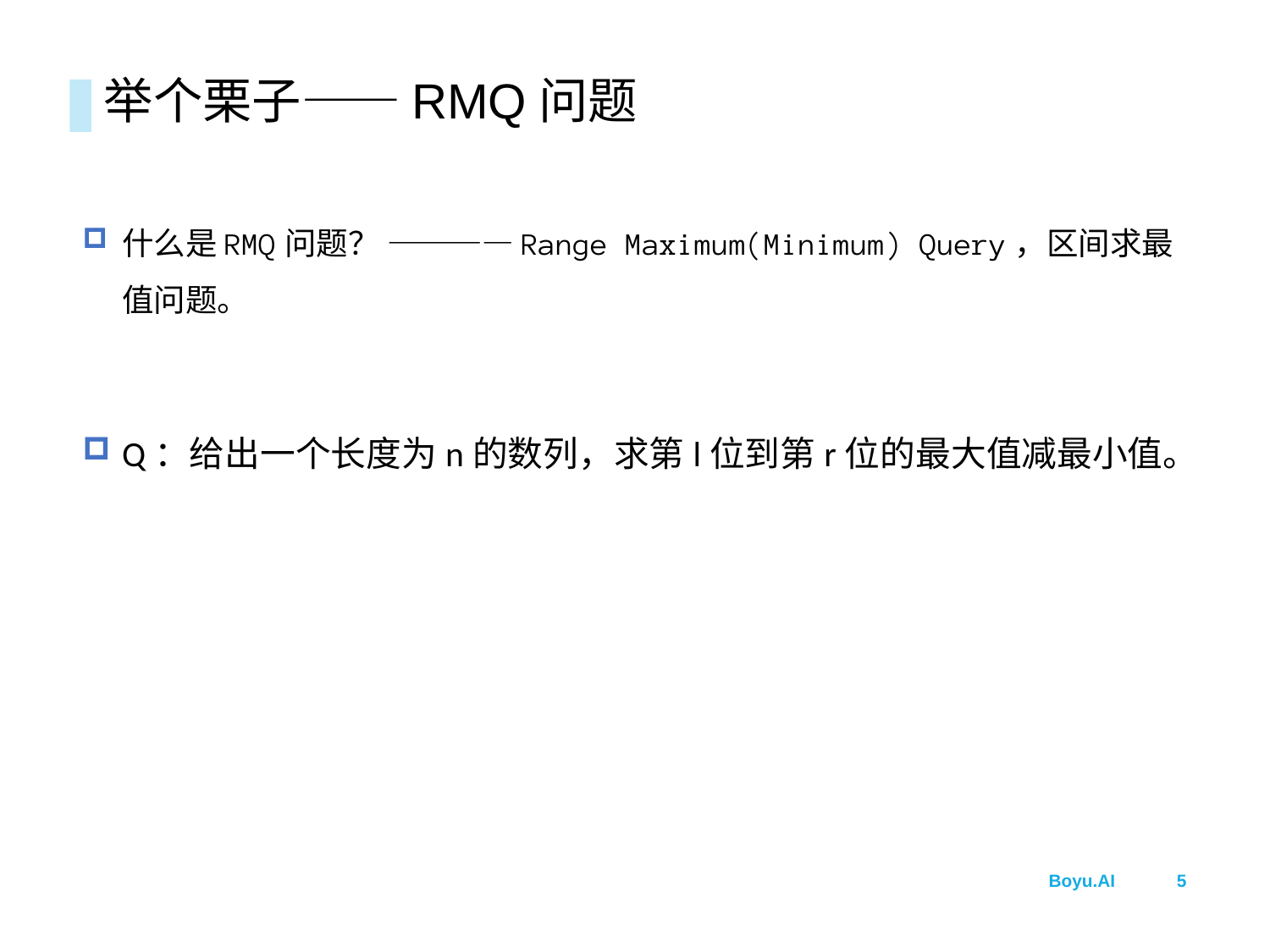

# 举个栗子——RMQ问题
什么是RMQ问题？ ————Range Maximum(Minimum) Query，区间求最值问题。

Q：给出一个长度为n的数列，求第l位到第r位的最大值减最小值。